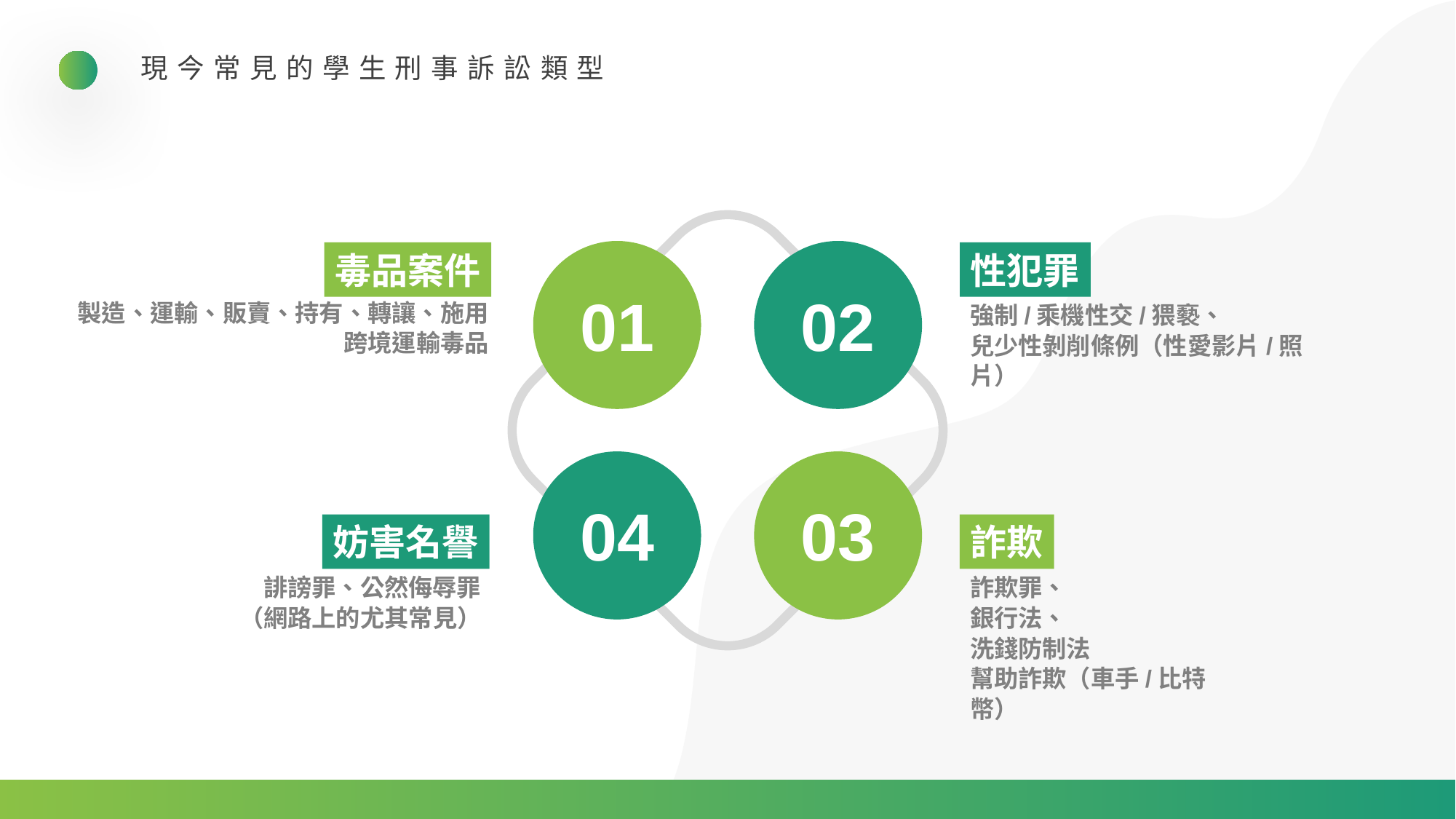

現今常見的學生刑事訴訟類型

毒品案件
性犯罪
01
02
製造、運輸、販賣、持有、轉讓、施用
跨境運輸毒品
強制/乘機性交/猥褻、
兒少性剝削條例（性愛影片/照片）

04
03
妨害名譽
詐欺
誹謗罪、公然侮辱罪
（網路上的尤其常見）
詐欺罪、
銀行法、
洗錢防制法
幫助詐欺（車手/比特幣）